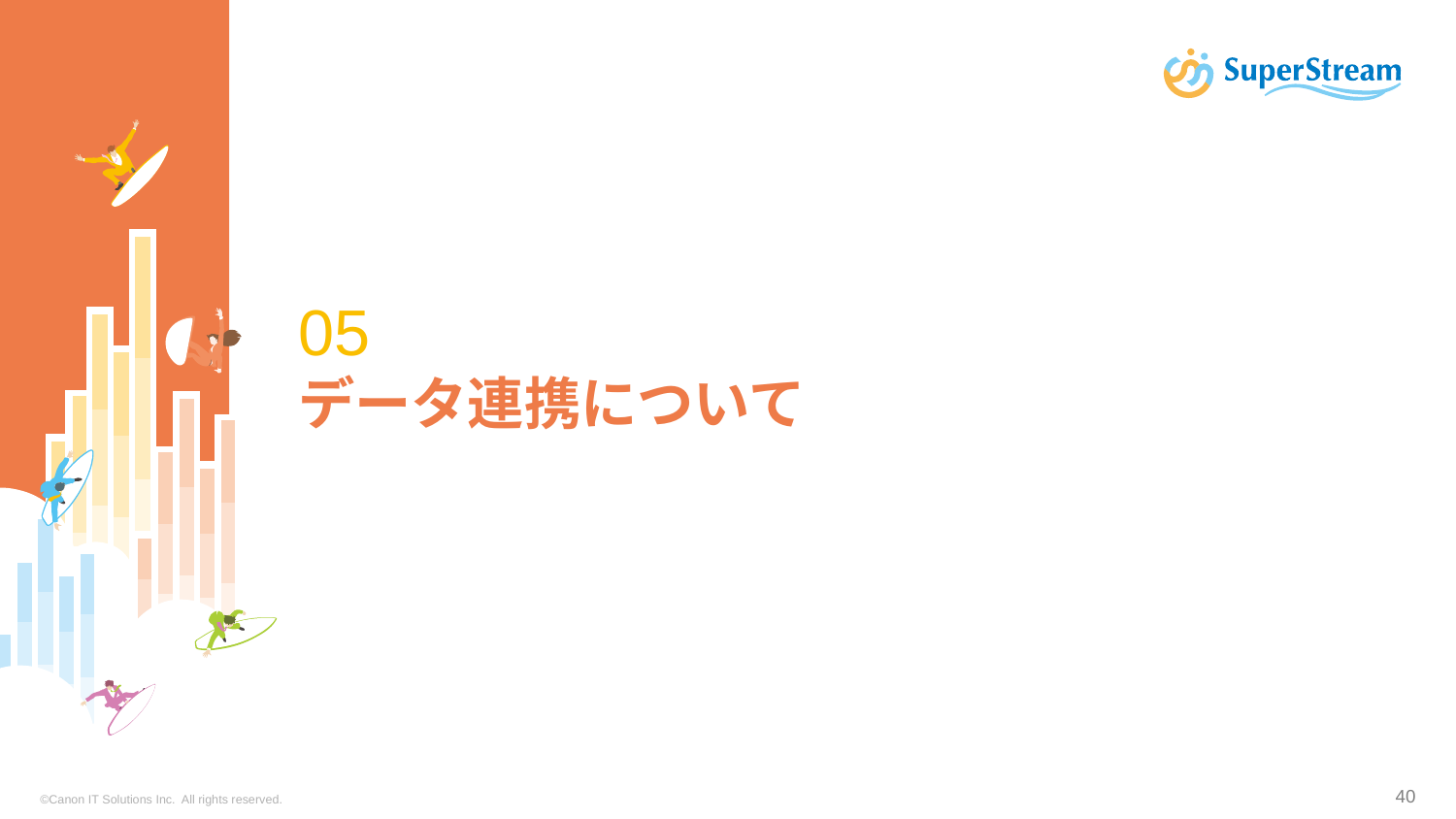

# 05 データ連携について
©Canon IT Solutions Inc.  All rights reserved.
40